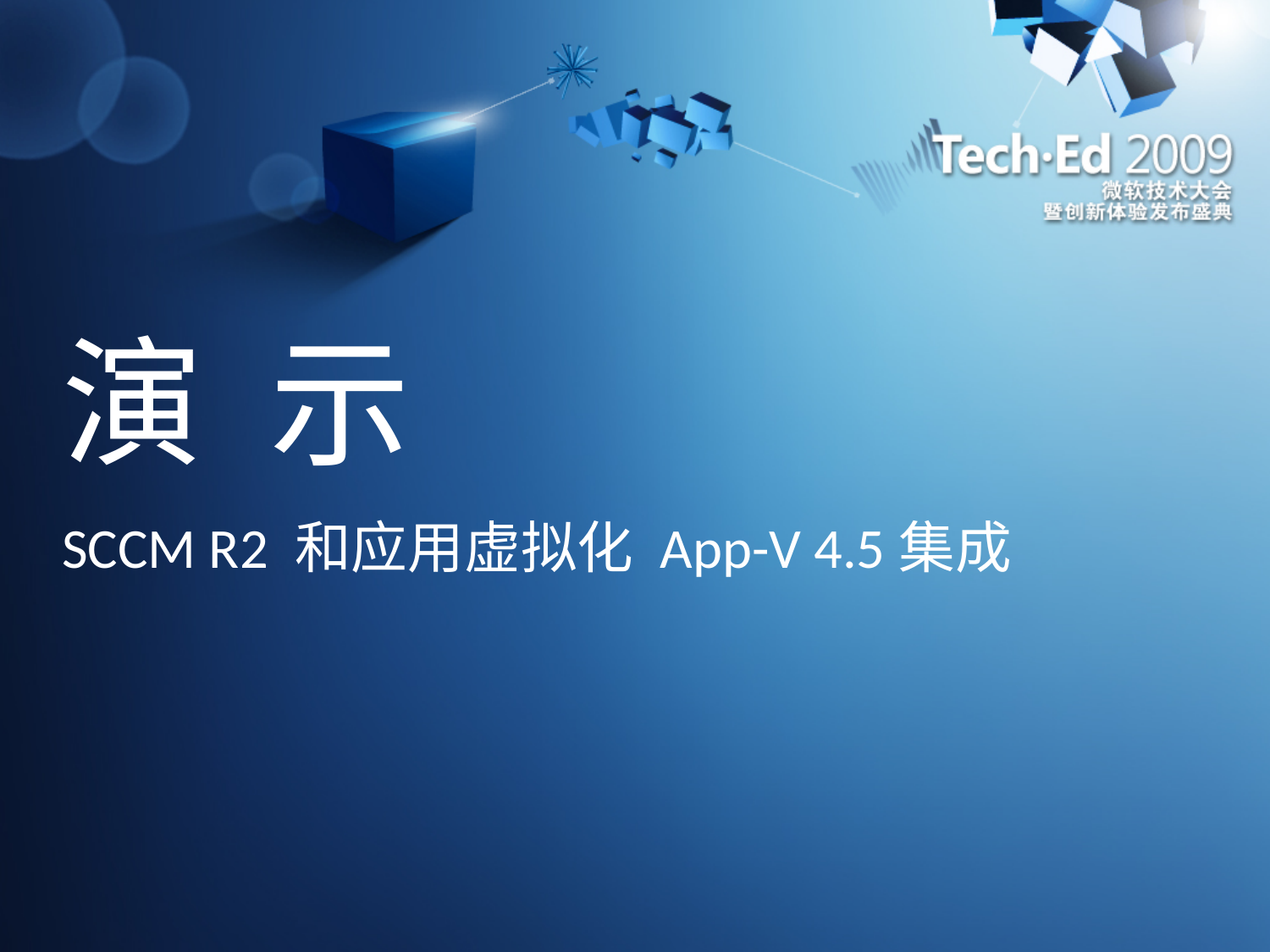

# 演 示
SCCM R2 和应用虚拟化 App-V 4.5集成